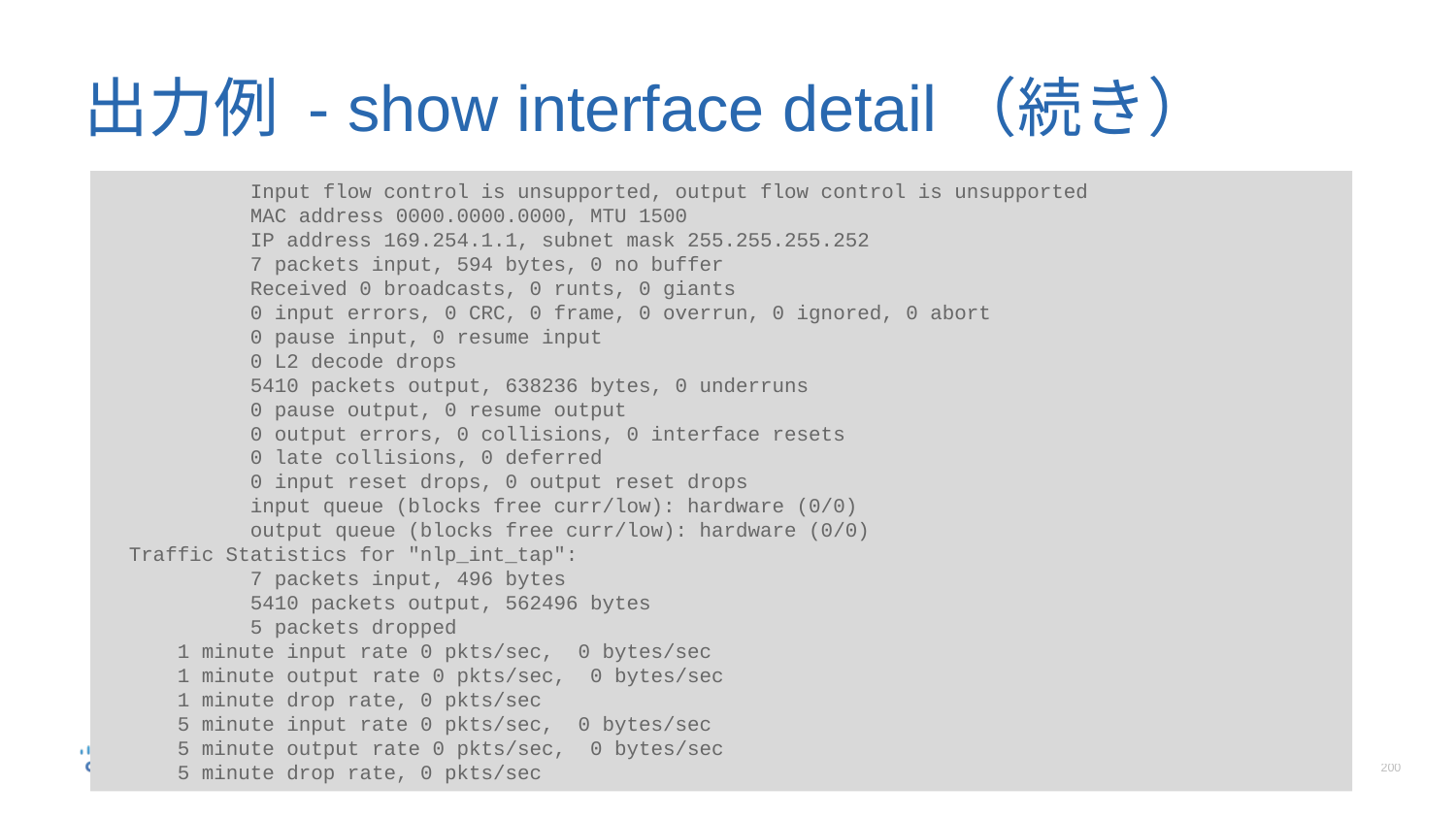

# 出力例 - show interface detail（続き）
	Input flow control is unsupported, output flow control is unsupported
	MAC address 0000.0000.0000, MTU 1500
	IP address 169.254.1.1, subnet mask 255.255.255.252
	7 packets input, 594 bytes, 0 no buffer
	Received 0 broadcasts, 0 runts, 0 giants
	0 input errors, 0 CRC, 0 frame, 0 overrun, 0 ignored, 0 abort
	0 pause input, 0 resume input
	0 L2 decode drops
	5410 packets output, 638236 bytes, 0 underruns
	0 pause output, 0 resume output
	0 output errors, 0 collisions, 0 interface resets
	0 late collisions, 0 deferred
	0 input reset drops, 0 output reset drops
	input queue (blocks free curr/low): hardware (0/0)
	output queue (blocks free curr/low): hardware (0/0)
  Traffic Statistics for "nlp_int_tap":
	7 packets input, 496 bytes
	5410 packets output, 562496 bytes
	5 packets dropped
      1 minute input rate 0 pkts/sec,  0 bytes/sec
      1 minute output rate 0 pkts/sec,  0 bytes/sec
      1 minute drop rate, 0 pkts/sec
      5 minute input rate 0 pkts/sec,  0 bytes/sec
      5 minute output rate 0 pkts/sec,  0 bytes/sec
      5 minute drop rate, 0 pkts/sec